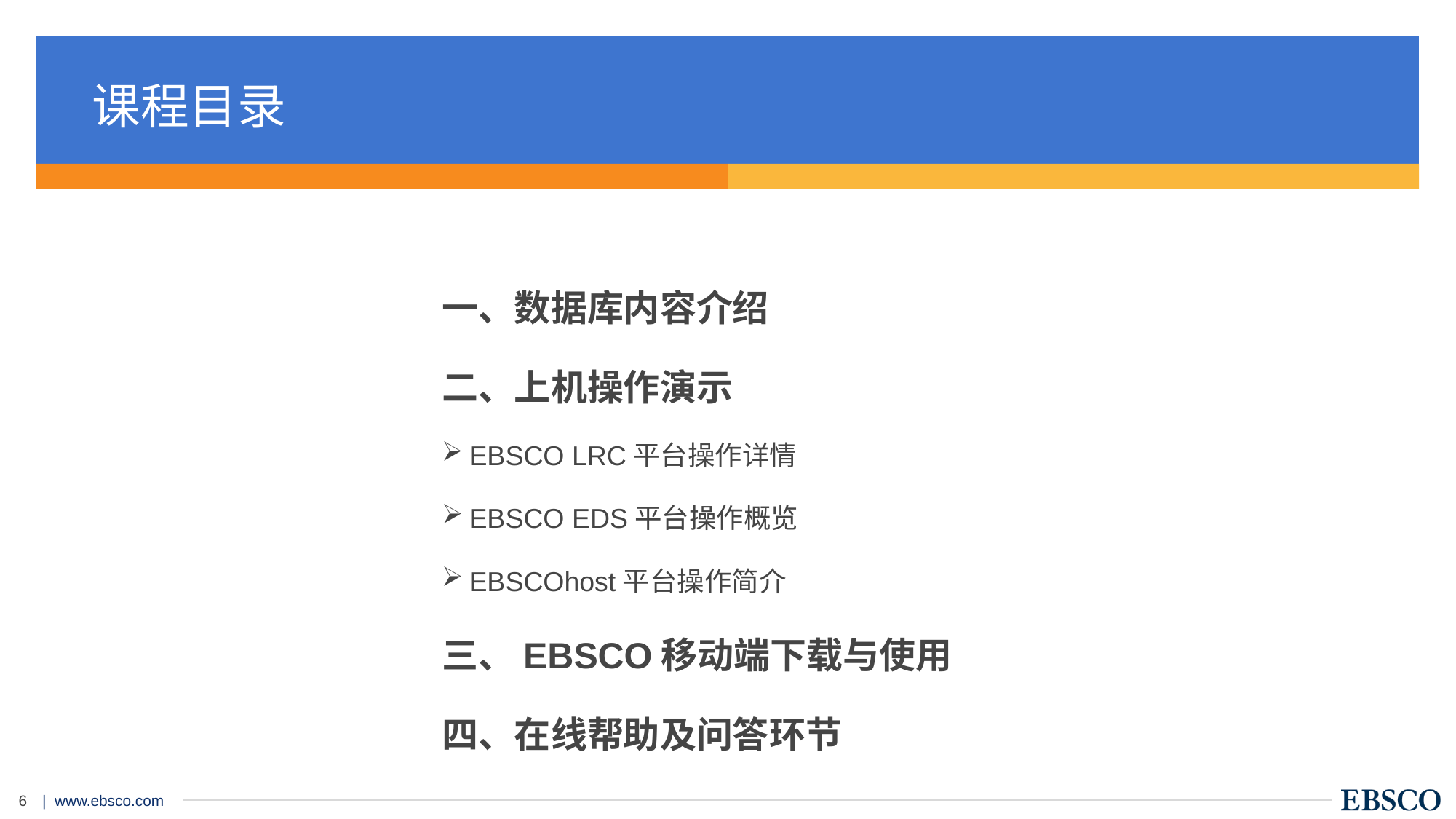

课程目录
一、数据库内容介绍
二、上机操作演示
EBSCO LRC平台操作详情
EBSCO EDS平台操作概览
EBSCOhost平台操作简介
三、EBSCO移动端下载与使用
四、在线帮助及问答环节